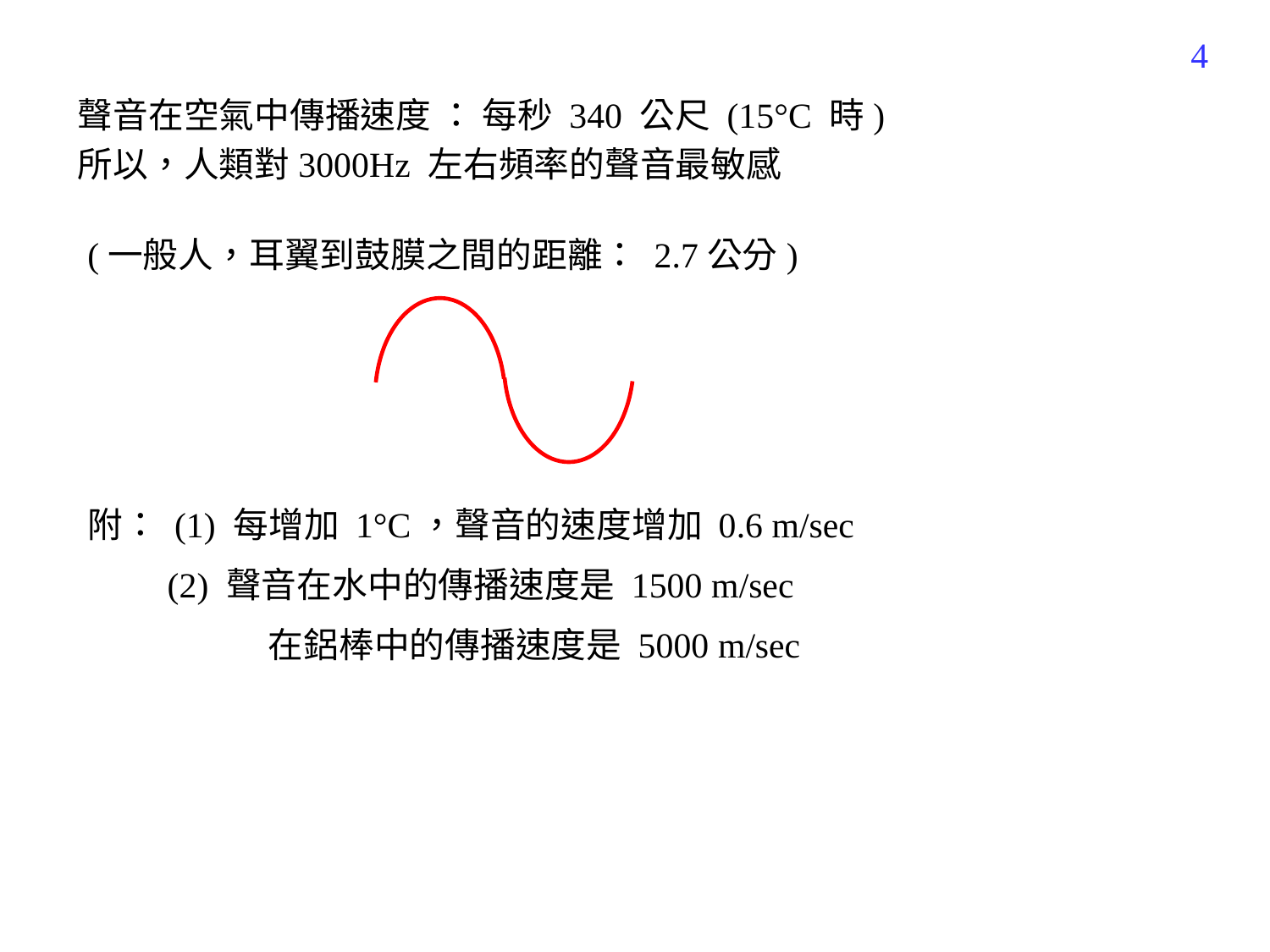

4
聲音在空氣中傳播速度 ： 每秒 340 公尺 (15°C 時)
所以，人類對3000Hz 左右頻率的聲音最敏感
(一般人，耳翼到鼓膜之間的距離： 2.7公分)

附： (1) 每增加 1°C，聲音的速度增加 0.6 m/sec
         (2) 聲音在水中的傳播速度是 1500 m/sec
                      在鋁棒中的傳播速度是 5000 m/sec